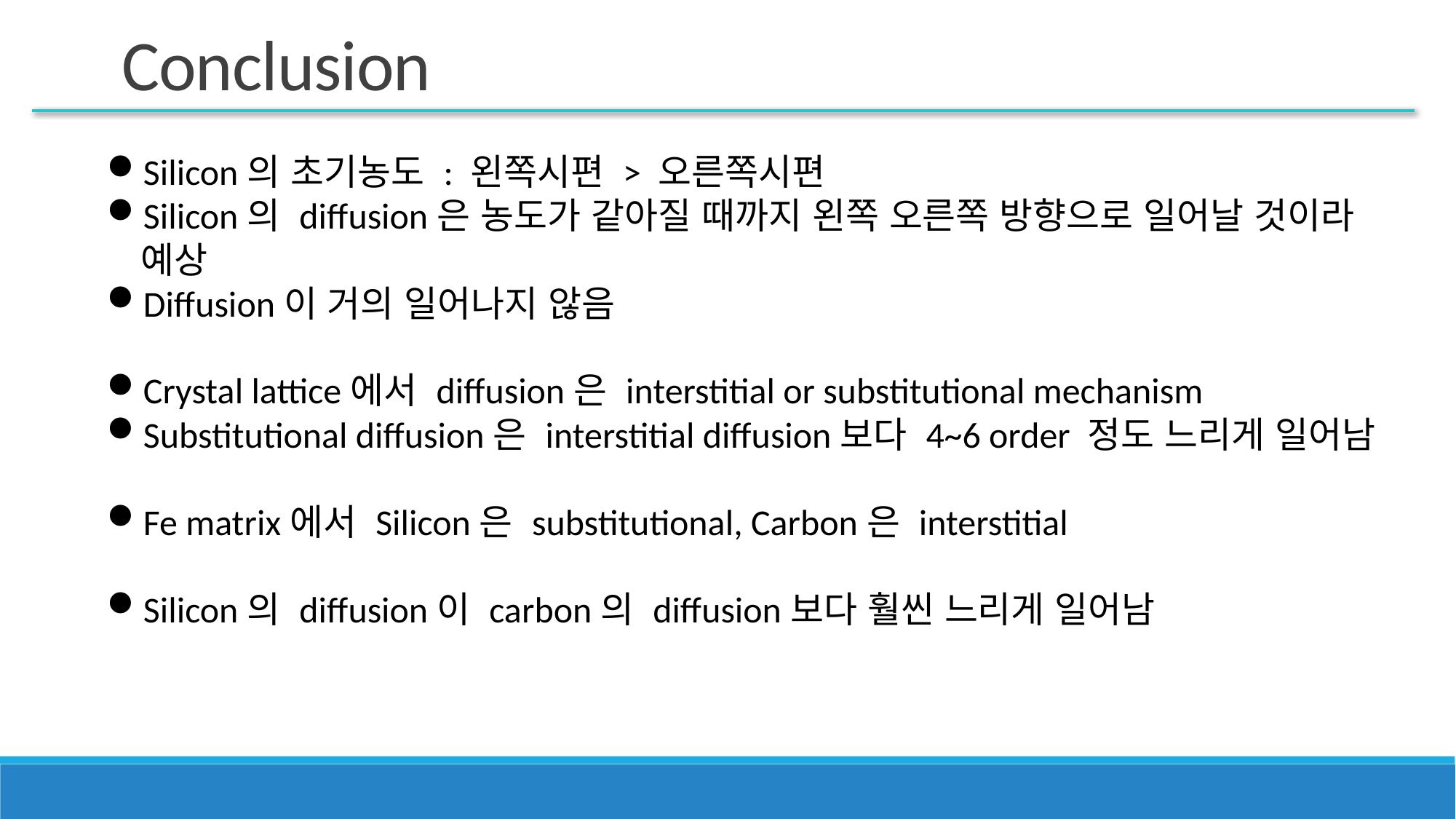

Conclusion
Silicon의 초기농도 : 왼쪽시편 > 오른쪽시편
Silicon의 diffusion은 농도가 같아질 때까지 왼쪽 오른쪽 방향으로 일어날 것이라 예상
Diffusion이 거의 일어나지 않음

Crystal lattice에서 diffusion은 interstitial or substitutional mechanism
Substitutional diffusion은 interstitial diffusion보다 4~6 order 정도 느리게 일어남

Fe matrix에서 Silicon은 substitutional, Carbon은 interstitial

Silicon의 diffusion이 carbon의 diffusion보다 훨씬 느리게 일어남